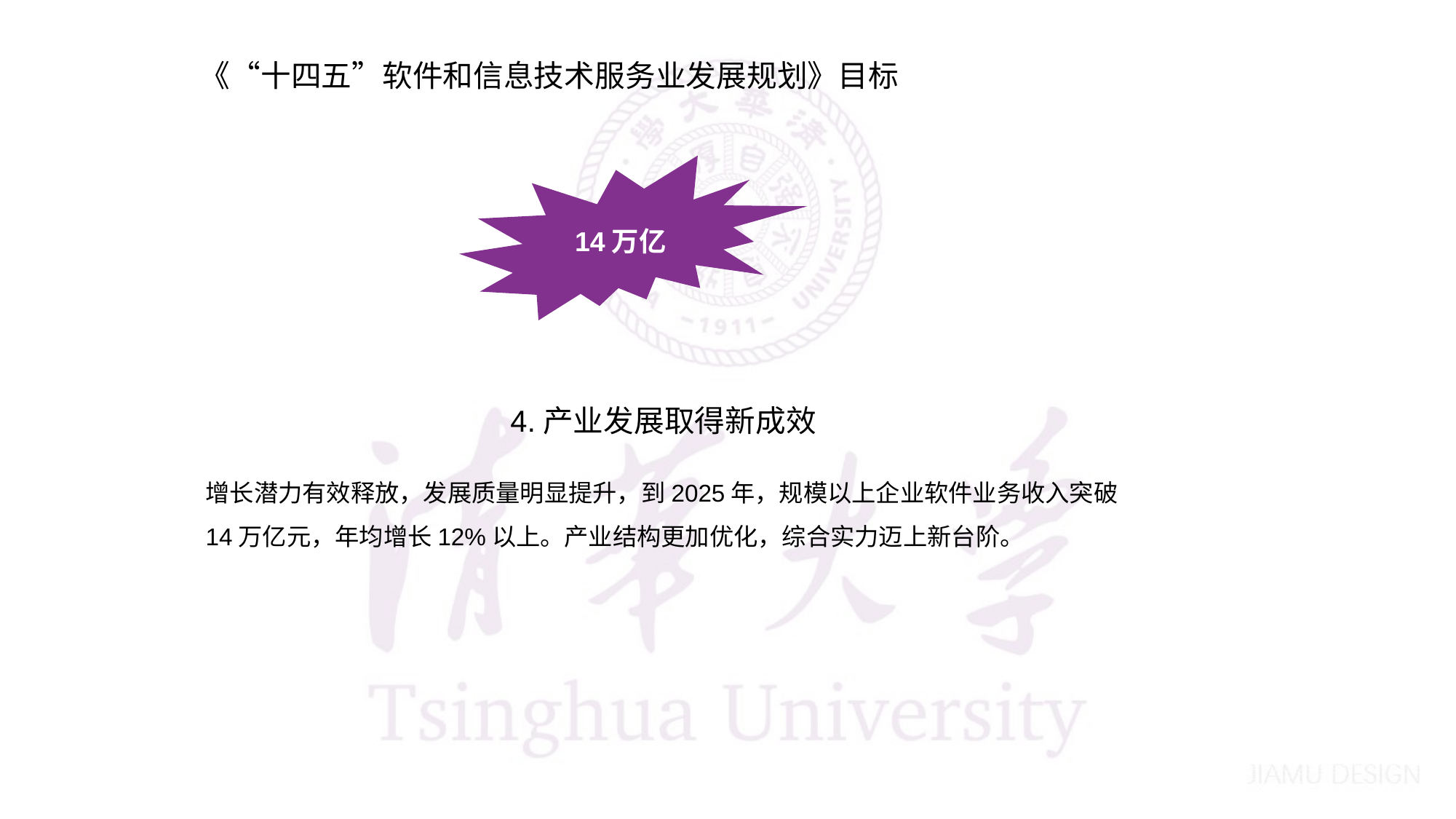

《“十四五”软件和信息技术服务业发展规划》目标
14万亿
4.产业发展取得新成效
增长潜力有效释放，发展质量明显提升，到2025年，规模以上企业软件业务收入突破14万亿元，年均增长12%以上。产业结构更加优化，综合实力迈上新台阶。